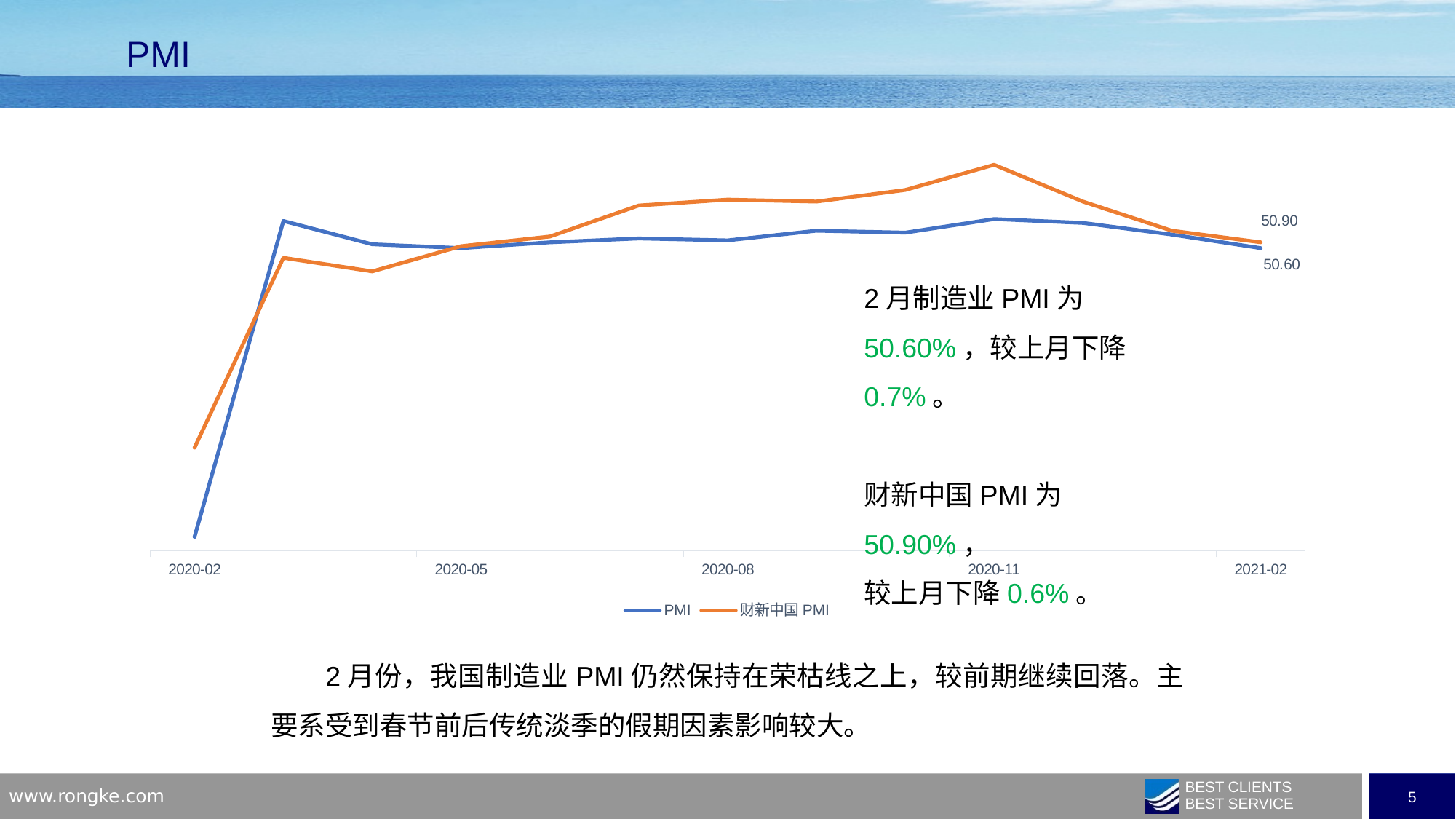

# PMI

### Chart

| Category | PMI | 财新中国PMI |
|---|---|---|
| 43890 | 35.7 | 40.3 |
| 43921 | 52.0 | 50.1 |
| 43951 | 50.8 | 49.4 |
| 43982 | 50.6 | 50.7 |
| 44012 | 50.9 | 51.2 |
| 44043 | 51.1 | 52.8 |
| 44074 | 51.0 | 53.1 |
| 44104 | 51.5 | 53.0 |
| 44135 | 51.4 | 53.6 |
| 44165 | 52.1 | 54.9 |
| 44196 | 51.9 | 53.0 |
| 44227 | 51.3 | 51.5 |
| 44255 | 50.6 | 50.9 |
2月制造业PMI为50.60%，较上月下降0.7%。

财新中国PMI为50.90%，
较上月下降0.6%。
2月份，我国制造业PMI仍然保持在荣枯线之上，较前期继续回落。主要系受到春节前后传统淡季的假期因素影响较大。